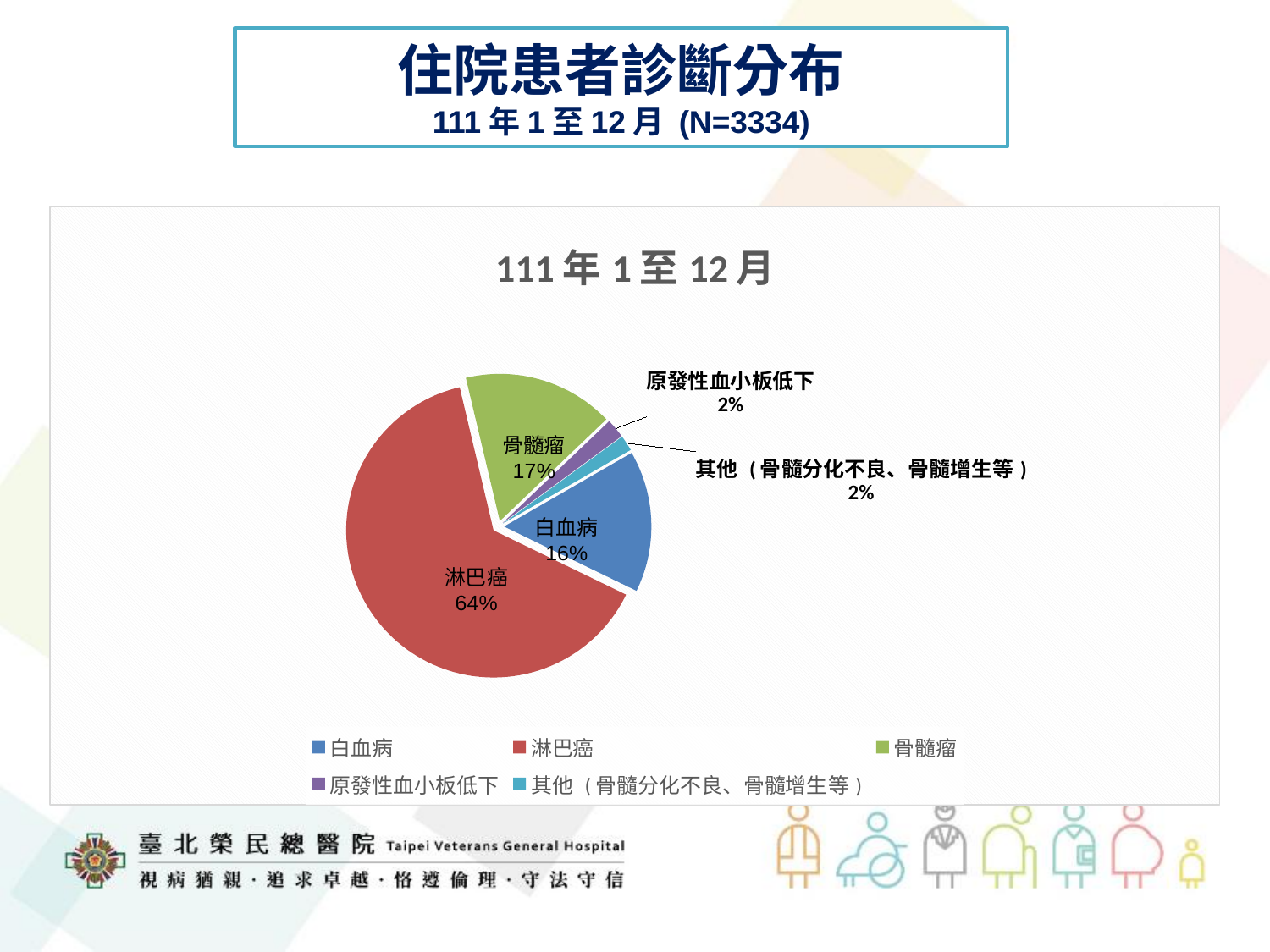

# 住院患者診斷分布 111年1至12月 (N=3334)

### Chart: 111年1至12月

| Category | 2023/1/4 |
|---|---|
| 白血病 | 518.0 |
| 淋巴癌 | 2137.0 |
| 骨髓瘤 | 552.0 |
| 原發性血小板低下 | 70.0 |
| 其他 (骨髓分化不良、骨髓增生等) | 57.0 |
5